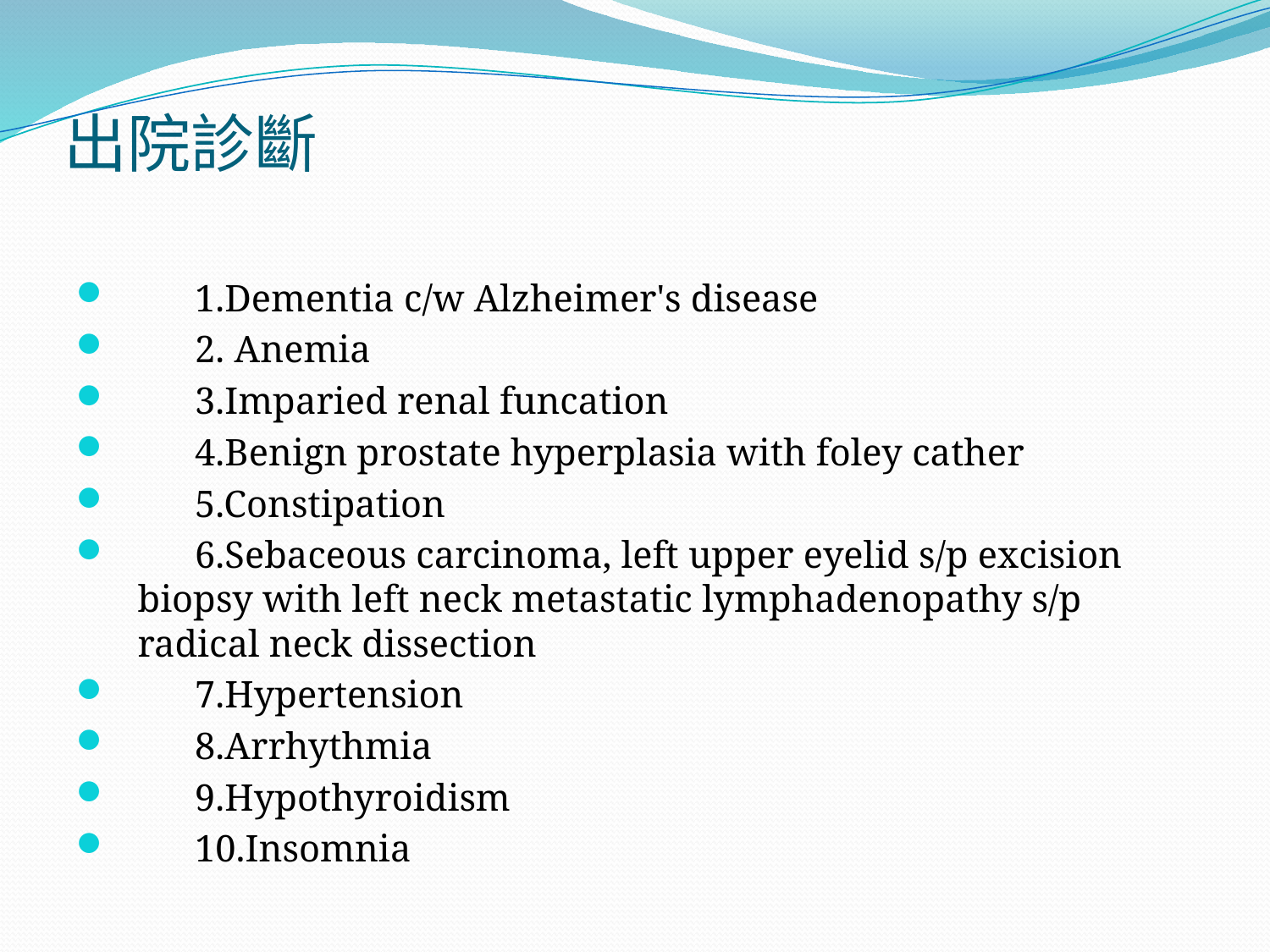

# 出院診斷
      1.Dementia c/w Alzheimer's disease
      2. Anemia
      3.Imparied renal funcation
      4.Benign prostate hyperplasia with foley cather
      5.Constipation
      6.Sebaceous carcinoma, left upper eyelid s/p excision biopsy with left neck metastatic lymphadenopathy s/p radical neck dissection
      7.Hypertension
      8.Arrhythmia
      9.Hypothyroidism
      10.Insomnia